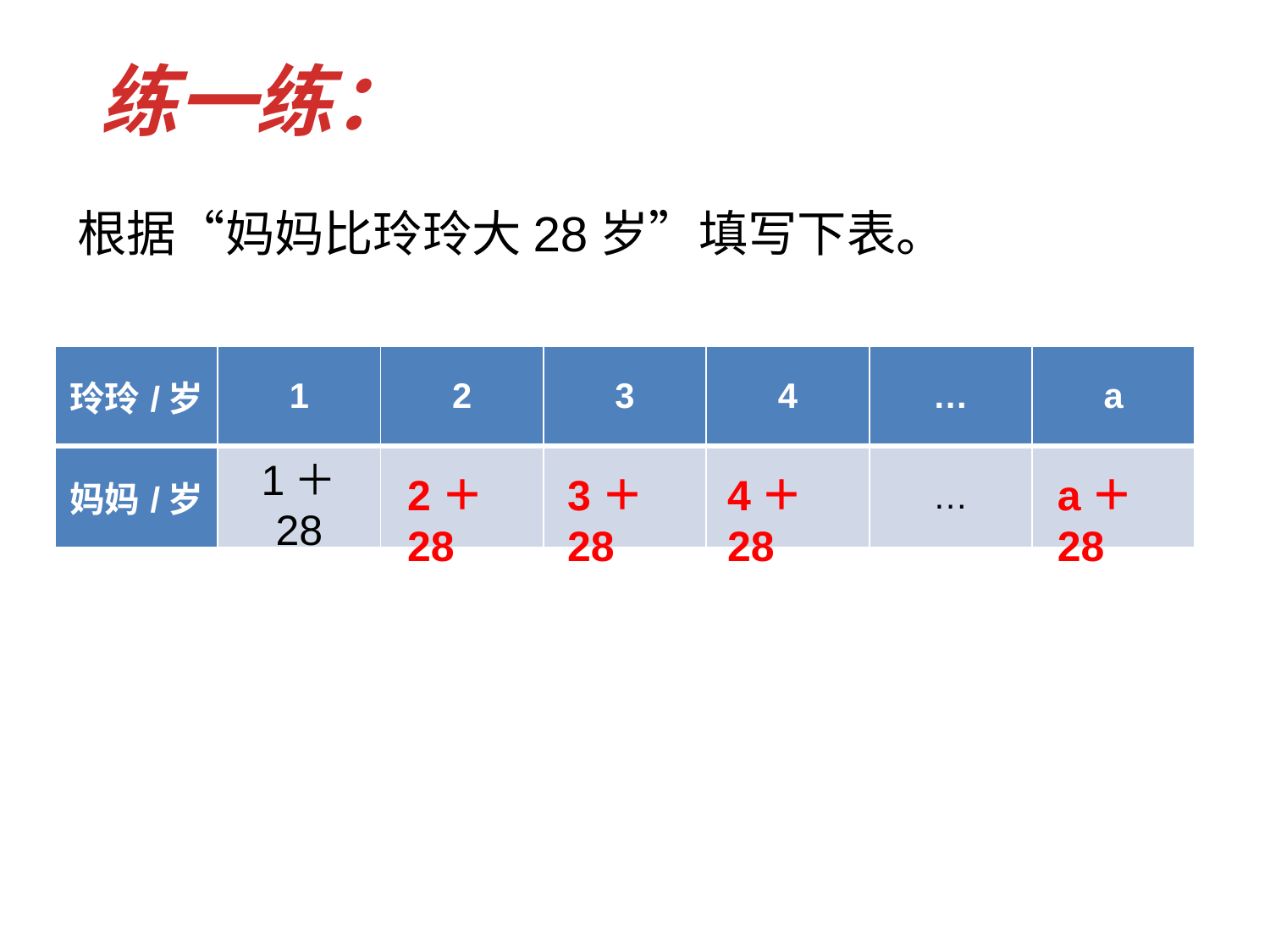

练一练：
根据“妈妈比玲玲大28岁”填写下表。
| 玲玲/岁 | 1 | 2 | 3 | 4 | … | a |
| --- | --- | --- | --- | --- | --- | --- |
| 妈妈/岁 | 1＋28 |  |  |  | … |  |
2＋28
3＋28
4＋28
a＋28